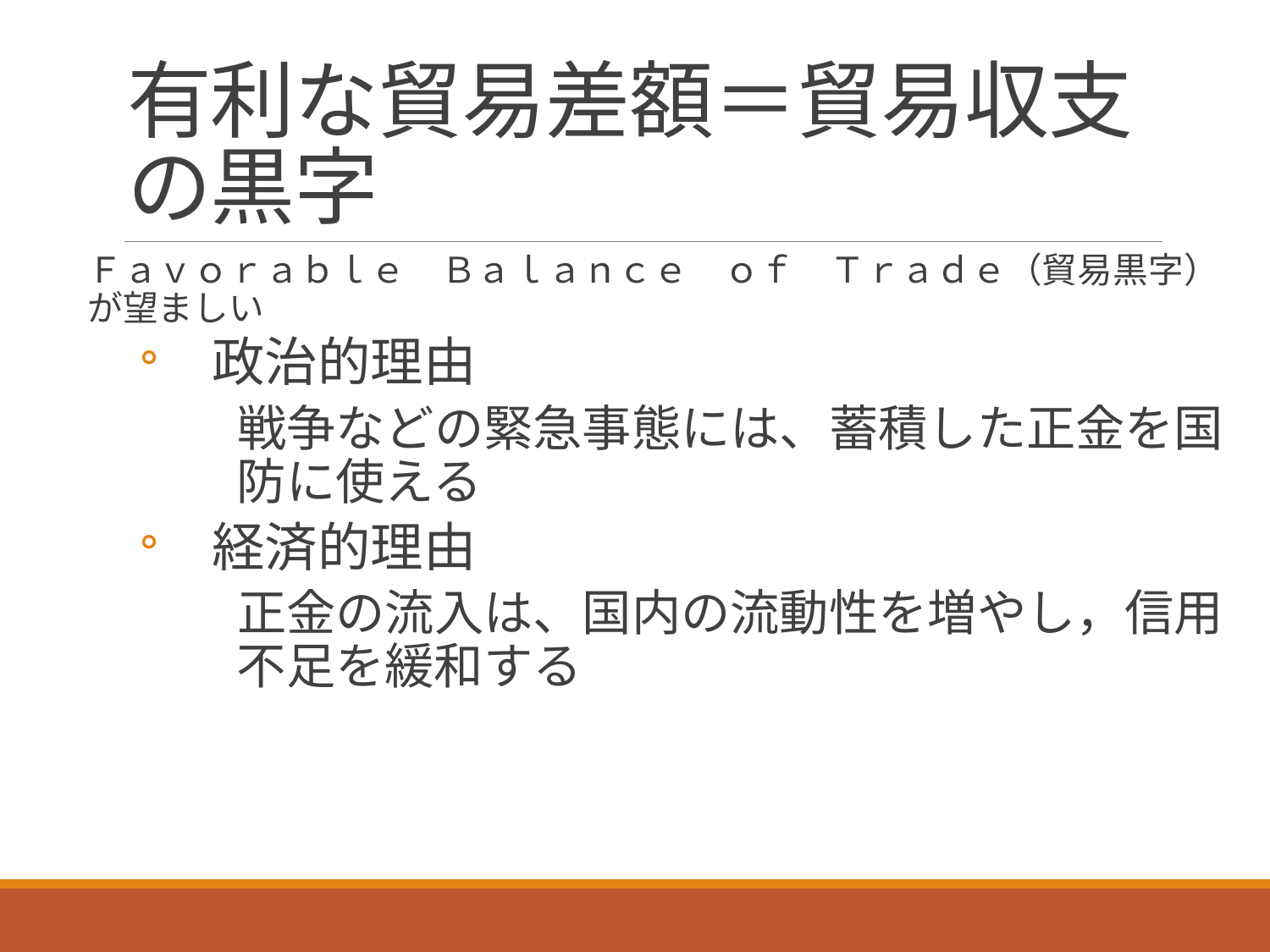

# 有利な貿易差額＝貿易収支の黒字
Ｆａｖｏｒａｂｌｅ　Ｂａｌａｎｃｅ　ｏｆ　Ｔｒａｄｅ（貿易黒字）が望ましい
政治的理由
戦争などの緊急事態には、蓄積した正金を国防に使える
経済的理由
正金の流入は、国内の流動性を増やし，信用不足を緩和する